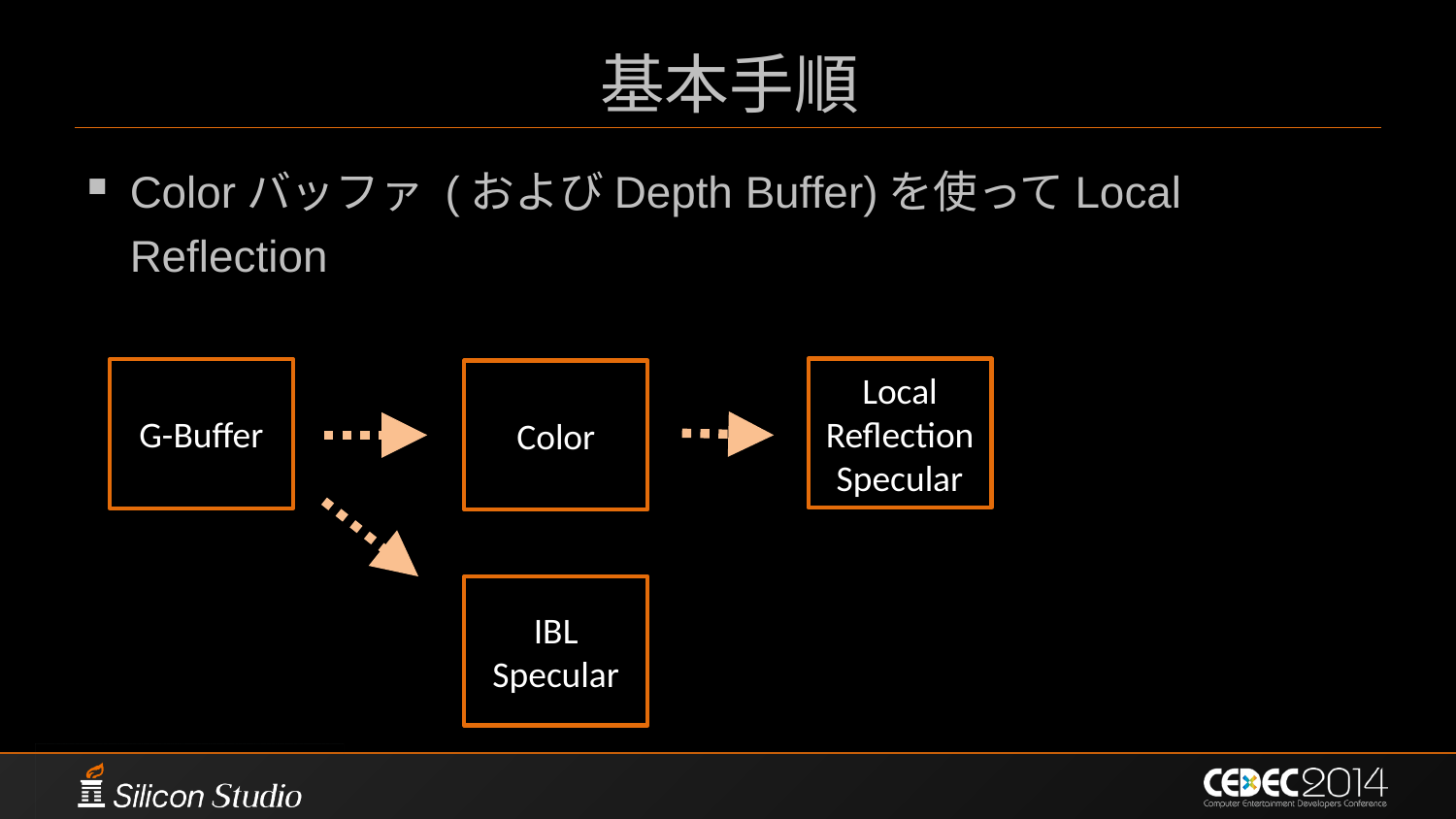

# 基本手順
Colorバッファ (およびDepth Buffer)を使ってLocal Reflection

Local Reflection
Specular
G-Buffer
Color
IBL Specular